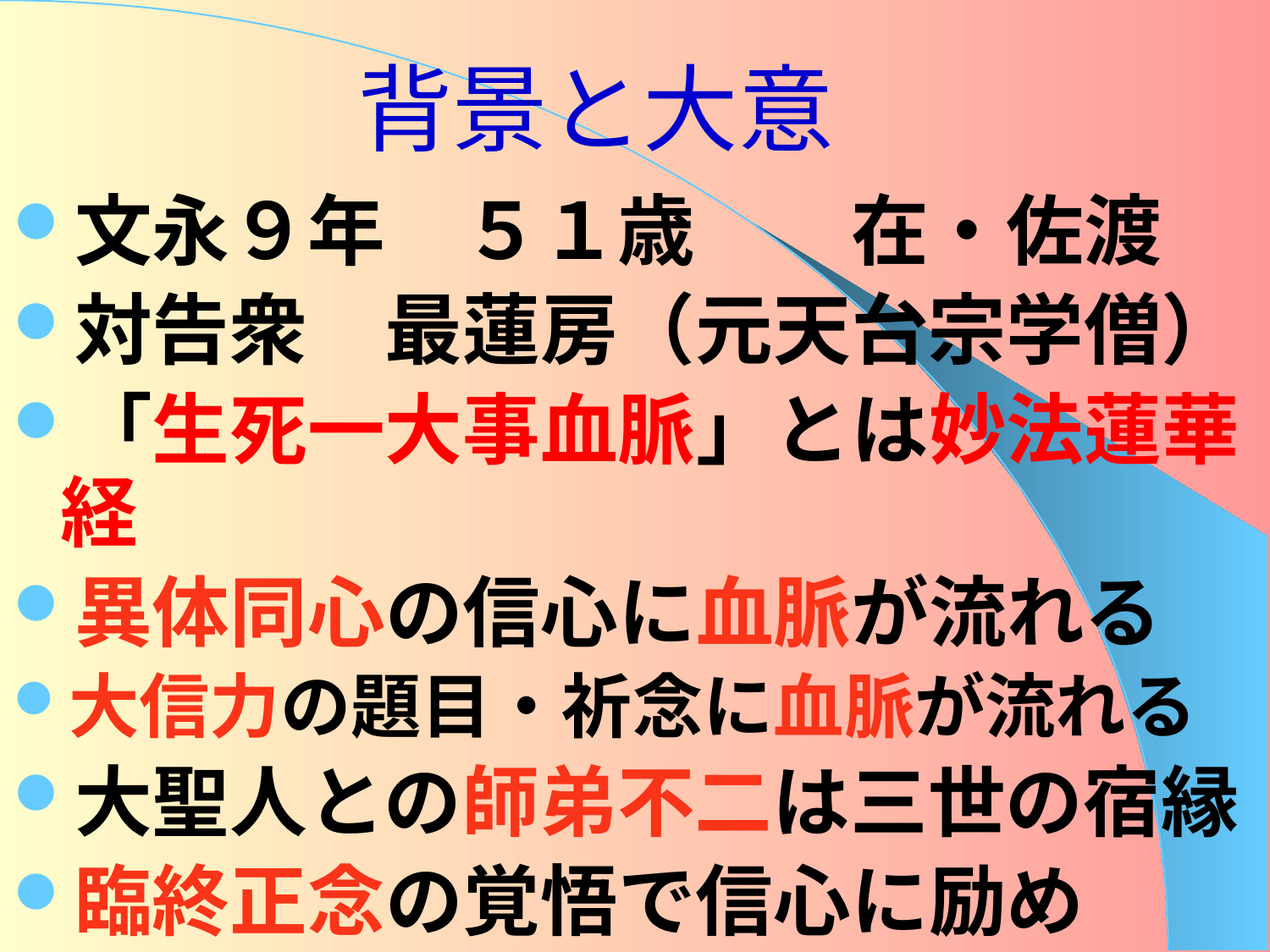

# 背景と大意
文永９年　５１歳　　在・佐渡
対告衆　最蓮房（元天台宗学僧）
「生死一大事血脈」とは妙法蓮華経
異体同心の信心に血脈が流れる
大信力の題目・祈念に血脈が流れる
大聖人との師弟不二は三世の宿縁
臨終正念の覚悟で信心に励め